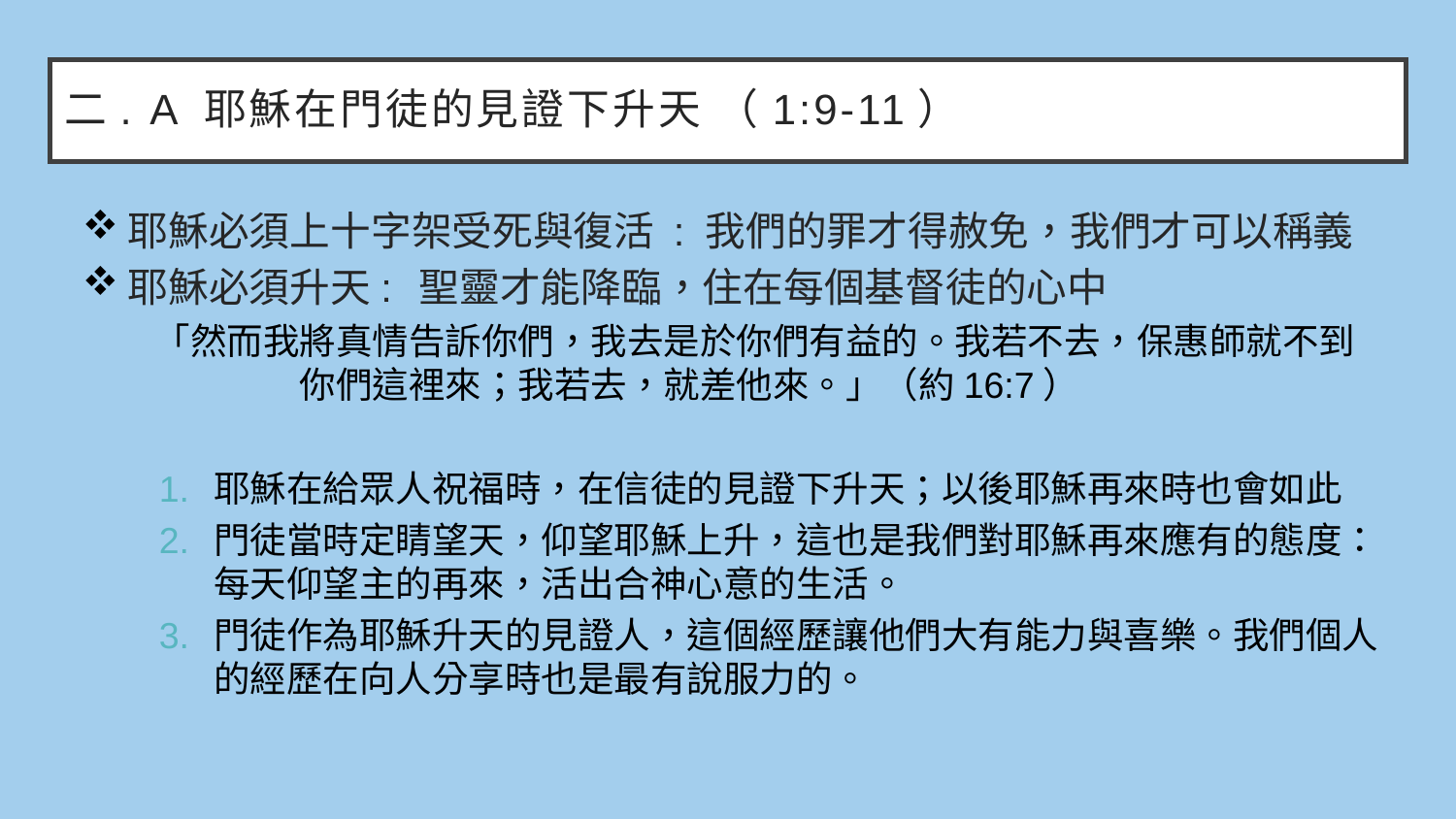

# 二. A 耶穌在門徒的見證下升天 （1:9-11）
耶穌必須上十字架受死與復活 : 我們的罪才得赦免，我們才可以稱義
耶穌必須升天:	聖靈才能降臨，住在每個基督徒的心中
「然而我將真情告訴你們，我去是於你們有益的。我若不去，保惠師就不到	你們這裡來；我若去，就差他來。」（約16:7）

耶穌在給眾人祝福時，在信徒的見證下升天；以後耶穌再來時也會如此
門徒當時定睛望天，仰望耶穌上升，這也是我們對耶穌再來應有的態度：每天仰望主的再來，活出合神心意的生活。
門徒作為耶穌升天的見證人，這個經歷讓他們大有能力與喜樂。我們個人的經歷在向人分享時也是最有說服力的。